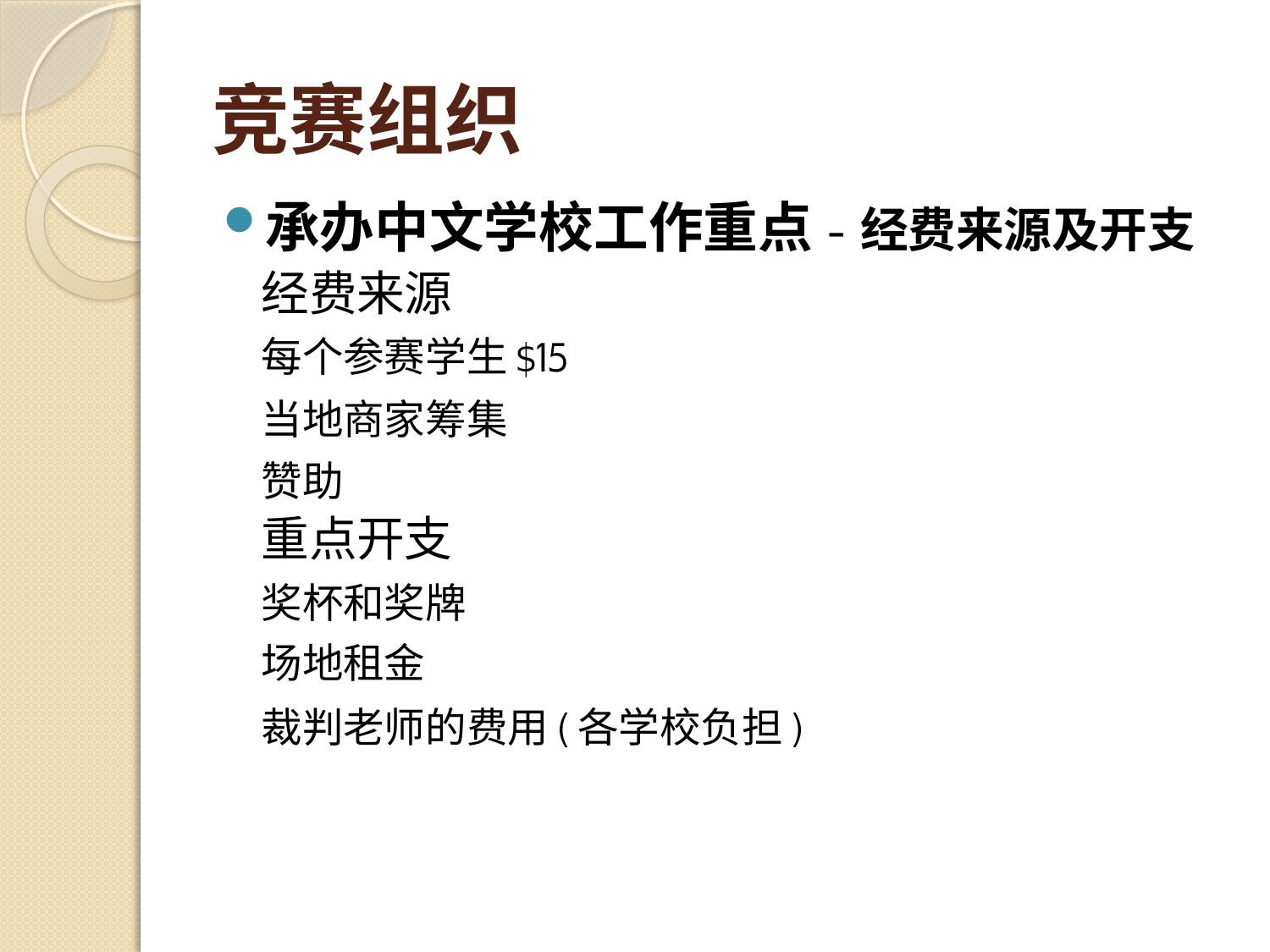

# 竞赛组织
承办中文学校工作重点-经费来源及开支
	经费来源
		每个参赛学生$15
		当地商家筹集
		赞助
	重点开支
		奖杯和奖牌
		场地租金
		裁判老师的费用(各学校负担)